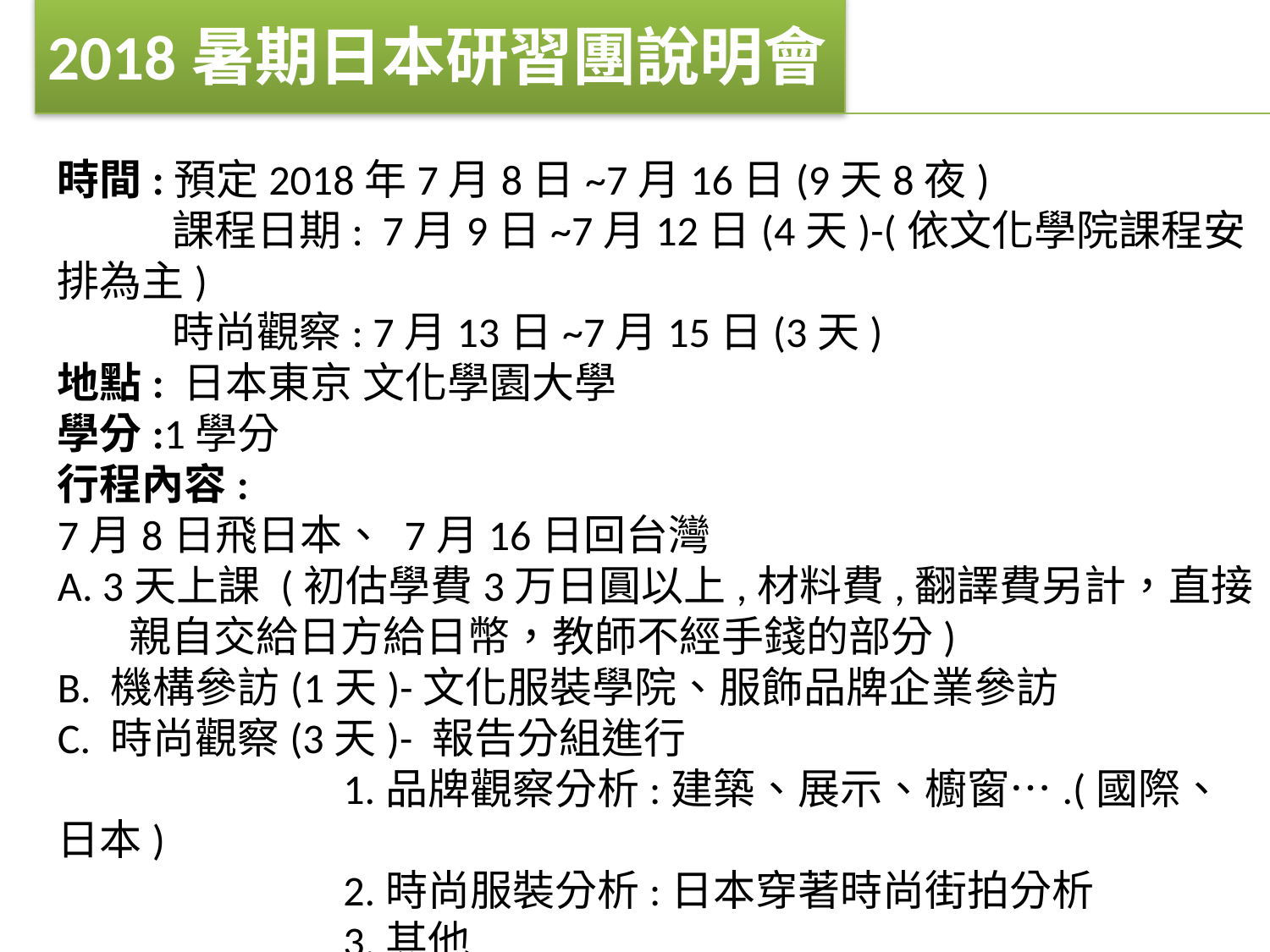

2018暑期日本研習團說明會
時間:預定2018年7月8日~7月16日(9天8夜)
           課程日期:  7月9日~7月12日(4天)-(依文化學院課程安排為主)
           時尚觀察: 7月13日~7月15日(3天)
地點: 日本東京 文化學園大學
學分:1學分
行程內容:
7月8日飛日本、 7月16日回台灣
A. 3天上課 (初估學費3万日圓以上,材料費,翻譯費另計，直接親自交給日方給日幣，教師不經手錢的部分)
B. 機構參訪(1天)-文化服裝學院、服飾品牌企業參訪
C. 時尚觀察(3天)- 報告分組進行
                              1.品牌觀察分析:建築、展示、櫥窗….(國際、日本)
                              2.時尚服裝分析:日本穿著時尚街拍分析
                              3.其他